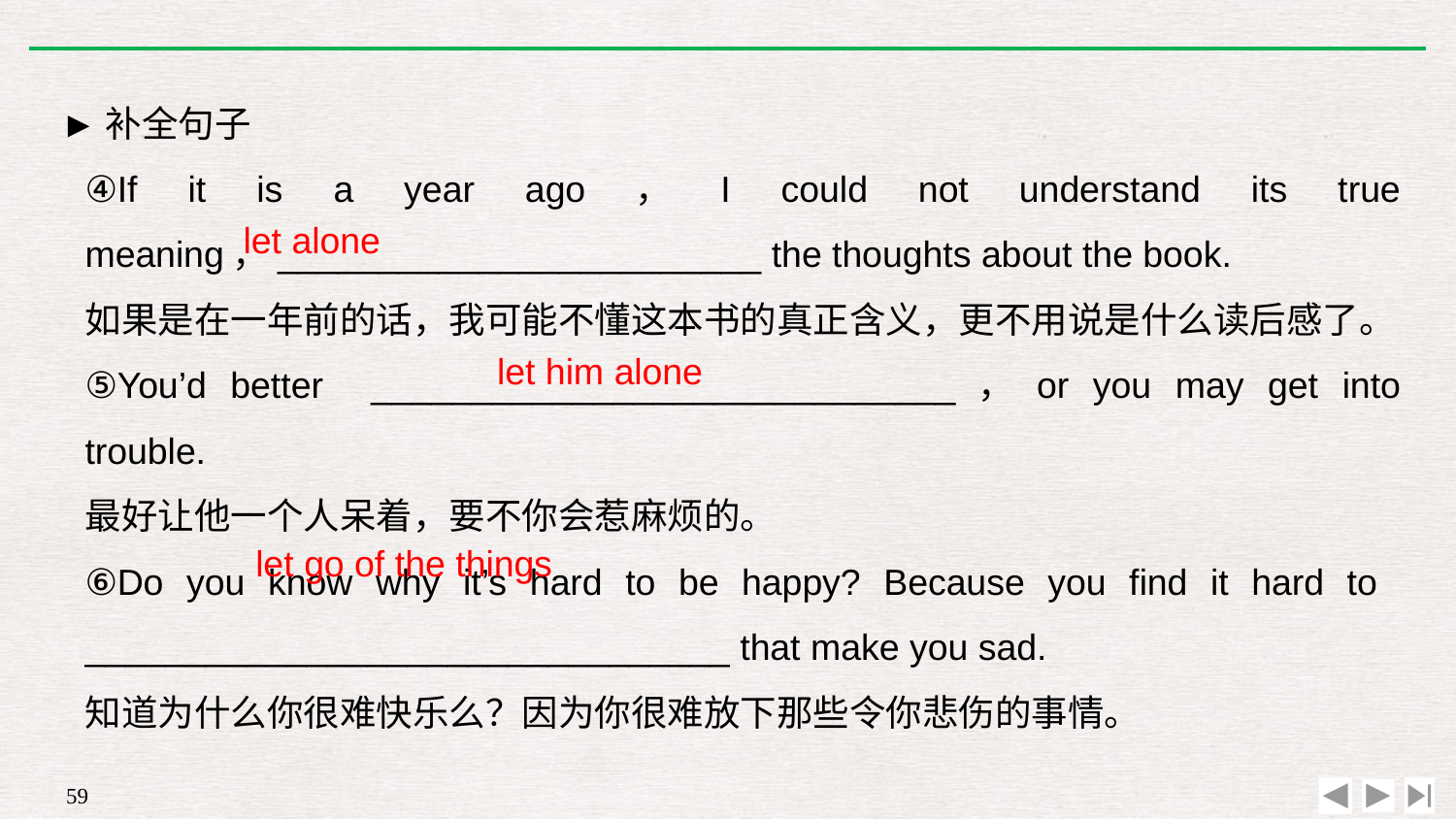

►补全句子
④If it is a year ago，I could not understand its true meaning，________________________ the thoughts about the book.
如果是在一年前的话，我可能不懂这本书的真正含义，更不用说是什么读后感了。
⑤You’d better  _____________________________，or you may get into trouble.
最好让他一个人呆着，要不你会惹麻烦的。
⑥Do you know why it’s hard to be happy? Because you find it hard to  ________________________________ that make you sad.
知道为什么你很难快乐么？因为你很难放下那些令你悲伤的事情。
let alone
let him alone
let go of the things